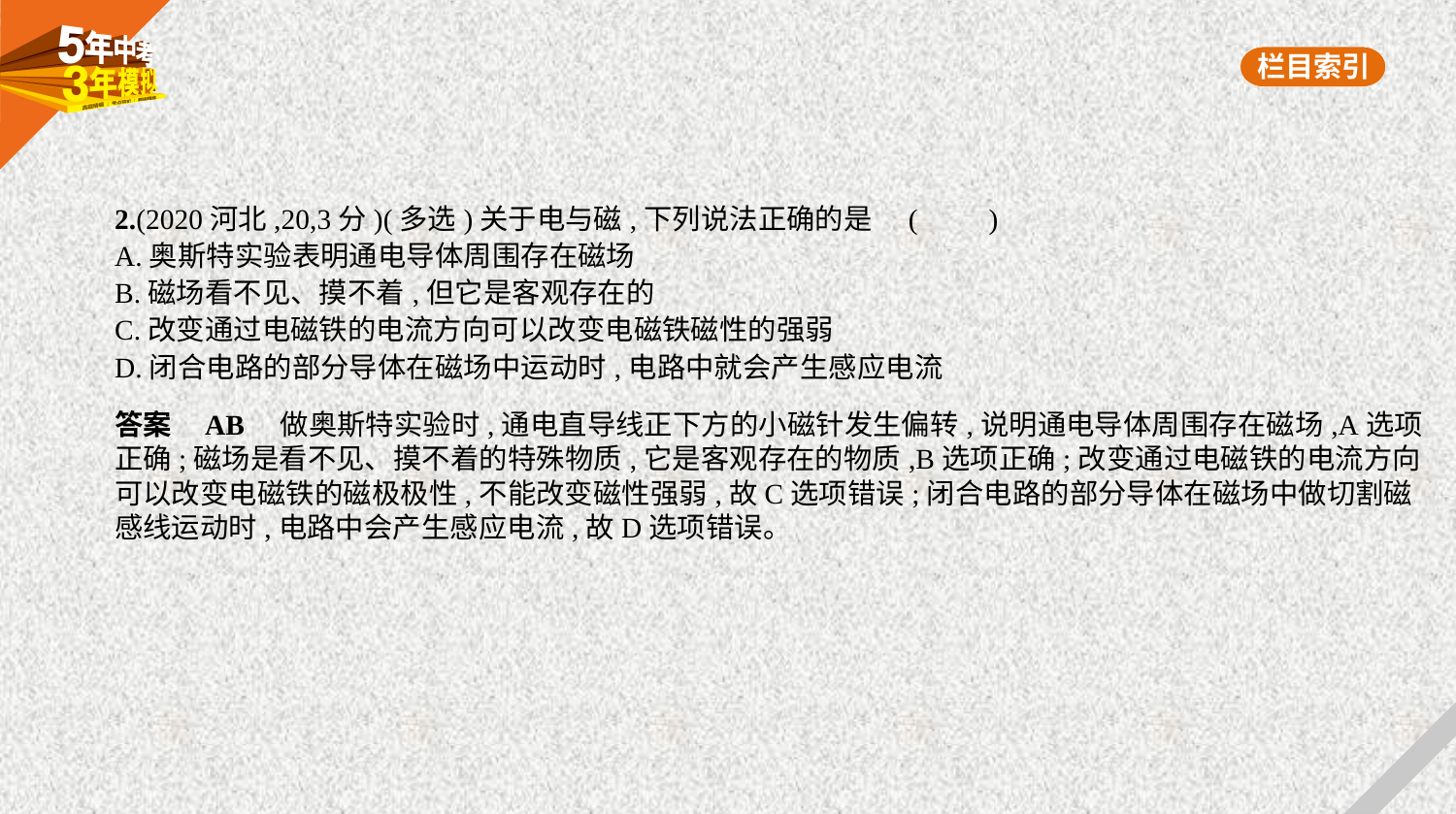

2.(2020河北,20,3分)(多选)关于电与磁,下列说法正确的是 (　　)
A.奥斯特实验表明通电导体周围存在磁场
B.磁场看不见、摸不着,但它是客观存在的
C.改变通过电磁铁的电流方向可以改变电磁铁磁性的强弱
D.闭合电路的部分导体在磁场中运动时,电路中就会产生感应电流
答案    AB　做奥斯特实验时,通电直导线正下方的小磁针发生偏转,说明通电导体周围存在磁场,A选项
正确;磁场是看不见、摸不着的特殊物质,它是客观存在的物质,B选项正确;改变通过电磁铁的电流方向
可以改变电磁铁的磁极极性,不能改变磁性强弱,故C选项错误;闭合电路的部分导体在磁场中做切割磁
感线运动时,电路中会产生感应电流,故D选项错误。